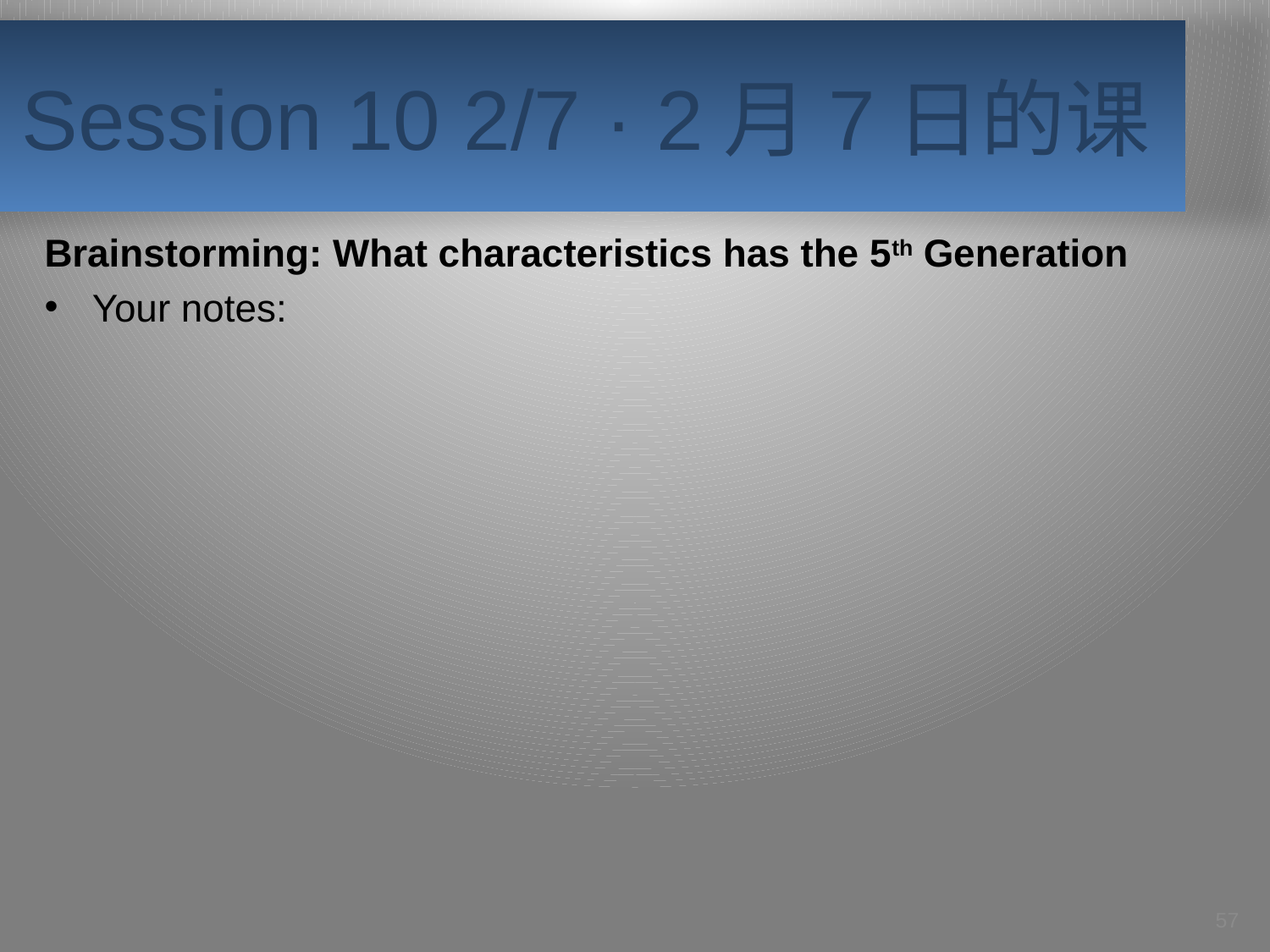

# Session 10 2/7 · 2月7日的课
Brainstorming: What characteristics has the 5th Generation
Your notes:

57